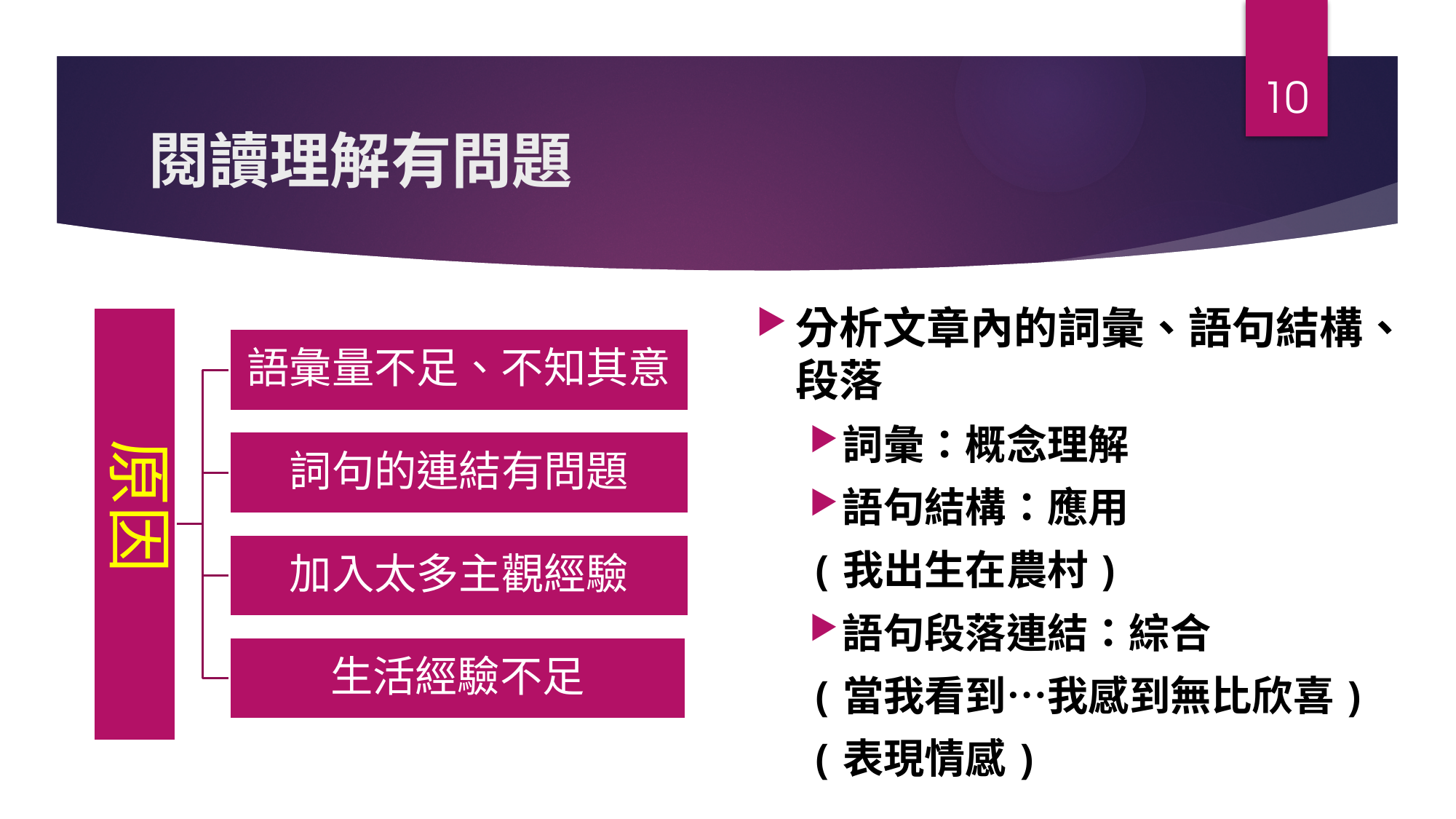

10
# 閱讀理解有問題
分析文章內的詞彙、語句結構、段落
詞彙：概念理解
語句結構：應用
(我出生在農村)
語句段落連結：綜合
(當我看到…我感到無比欣喜)
(表現情感)

語彙量不足、不知其意
詞句的連結有問題
加入太多主觀經驗
生活經驗不足
原因